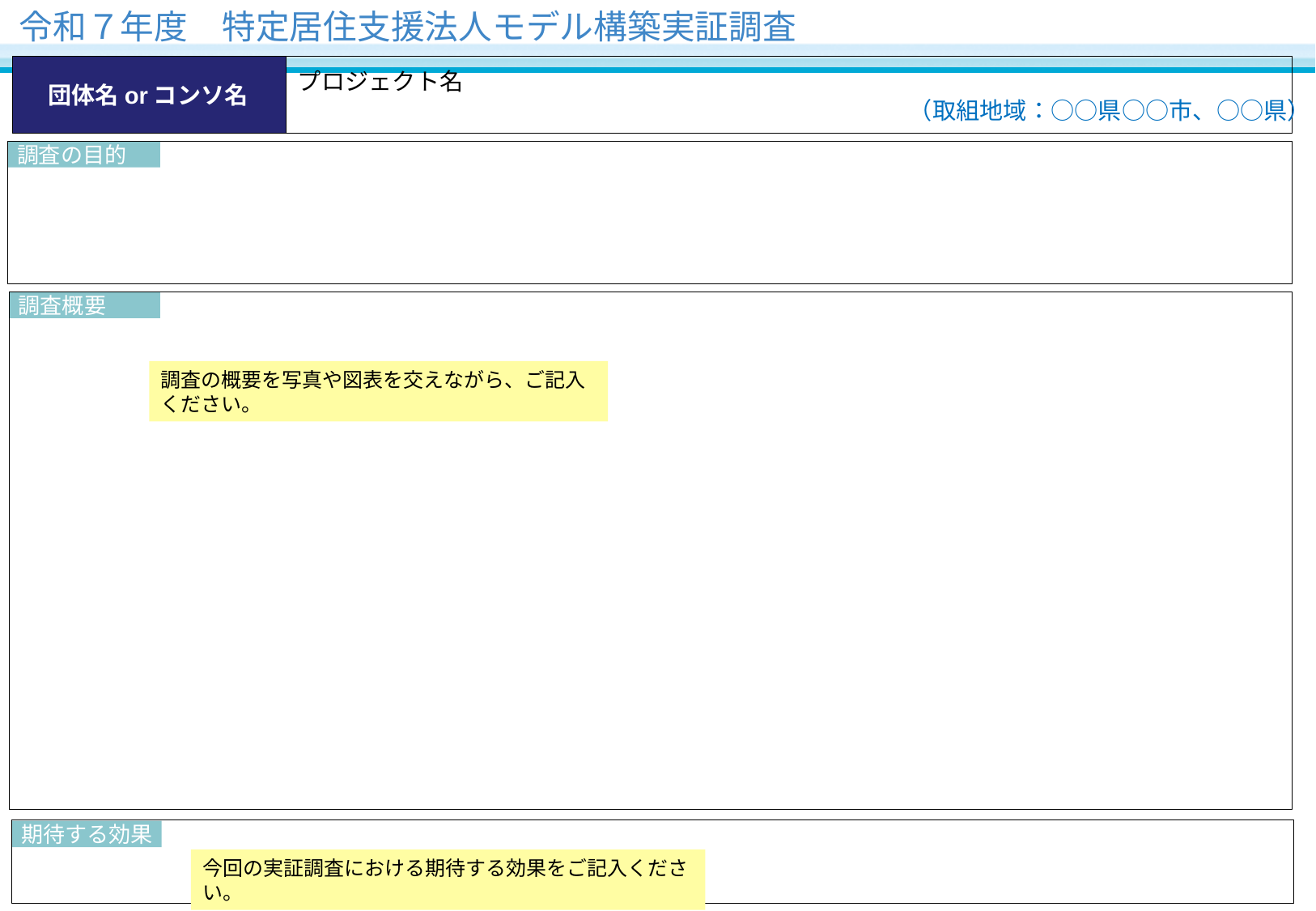

# 令和７年度　特定居住支援法人モデル構築実証調査
プロジェクト名

　団体名orコンソ名
（取組地域：○○県○○市、○○県）
調査の目的

調査概要

調査の概要を写真や図表を交えながら、ご記入ください。

期待する効果
今回の実証調査における期待する効果をご記入ください。